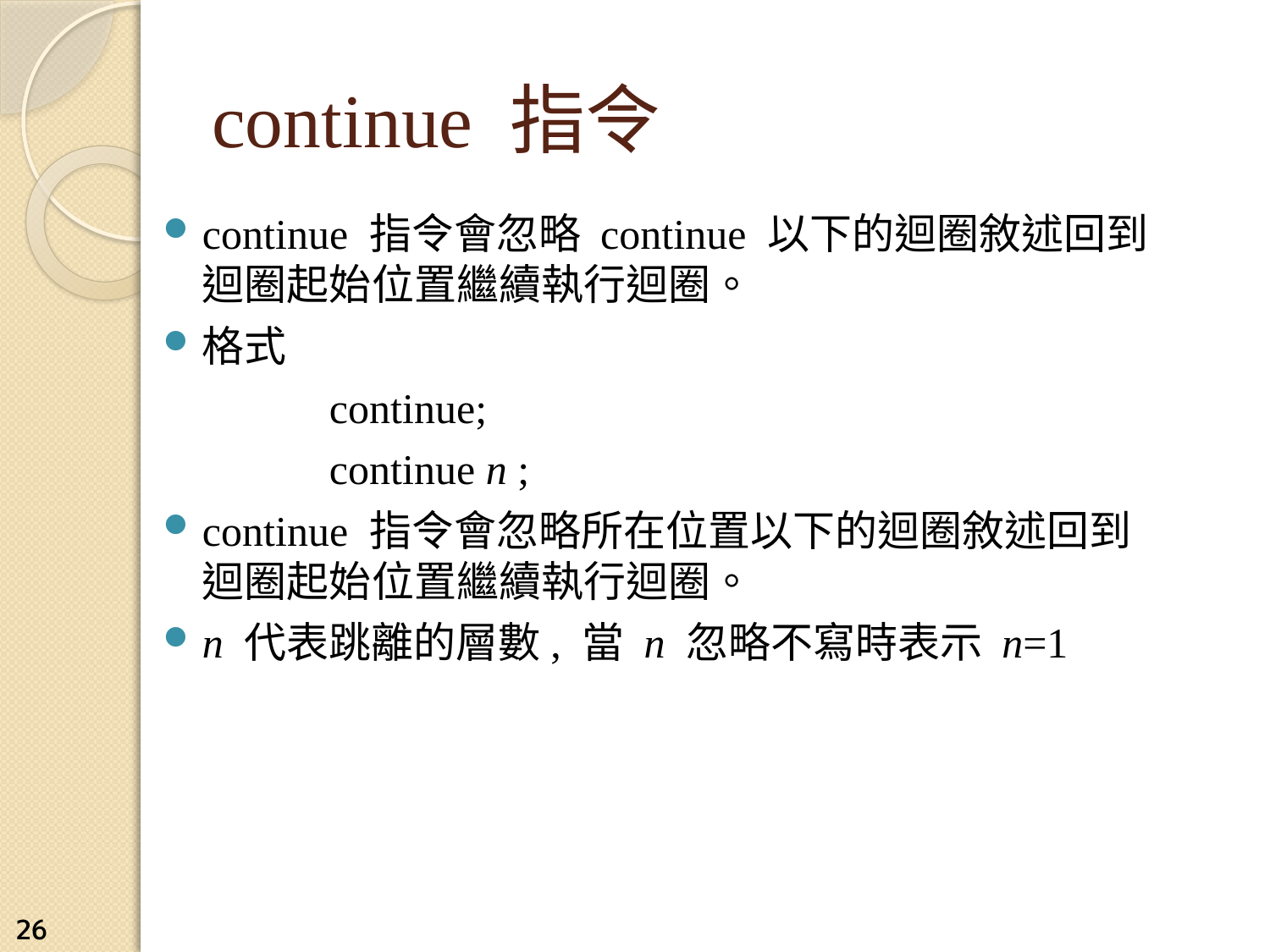

# continue 指令
continue 指令會忽略 continue 以下的迴圈敘述回到迴圈起始位置繼續執行迴圈。
格式
		continue;
		continue n ;
continue 指令會忽略所在位置以下的迴圈敘述回到迴圈起始位置繼續執行迴圈。
n 代表跳離的層數, 當 n 忽略不寫時表示 n=1
26